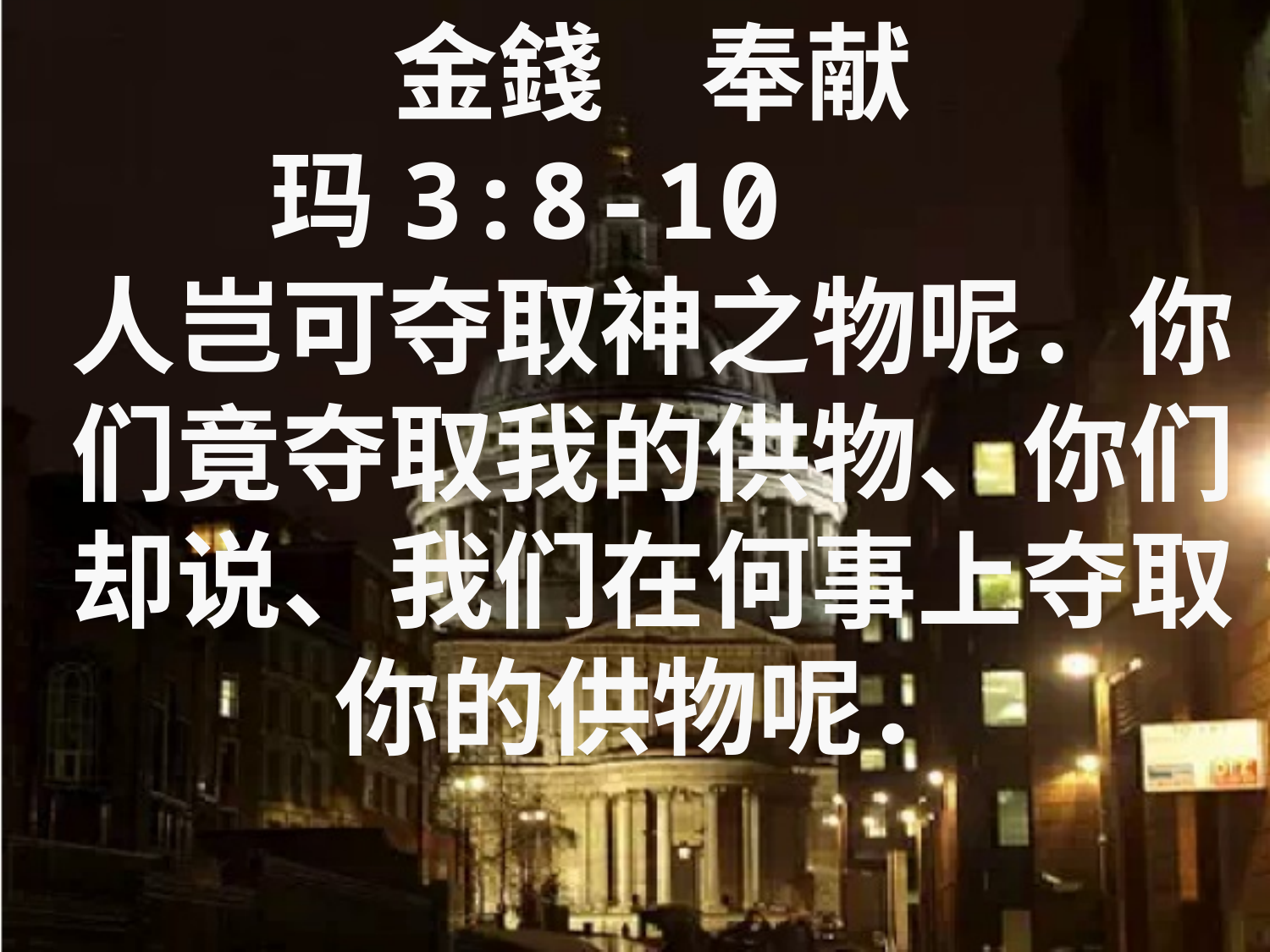

金錢    奉献
玛3:8-10
人岂可夺取神之物呢．你们竟夺取我的供物、你们却说、我们在何事上夺取你的供物呢．